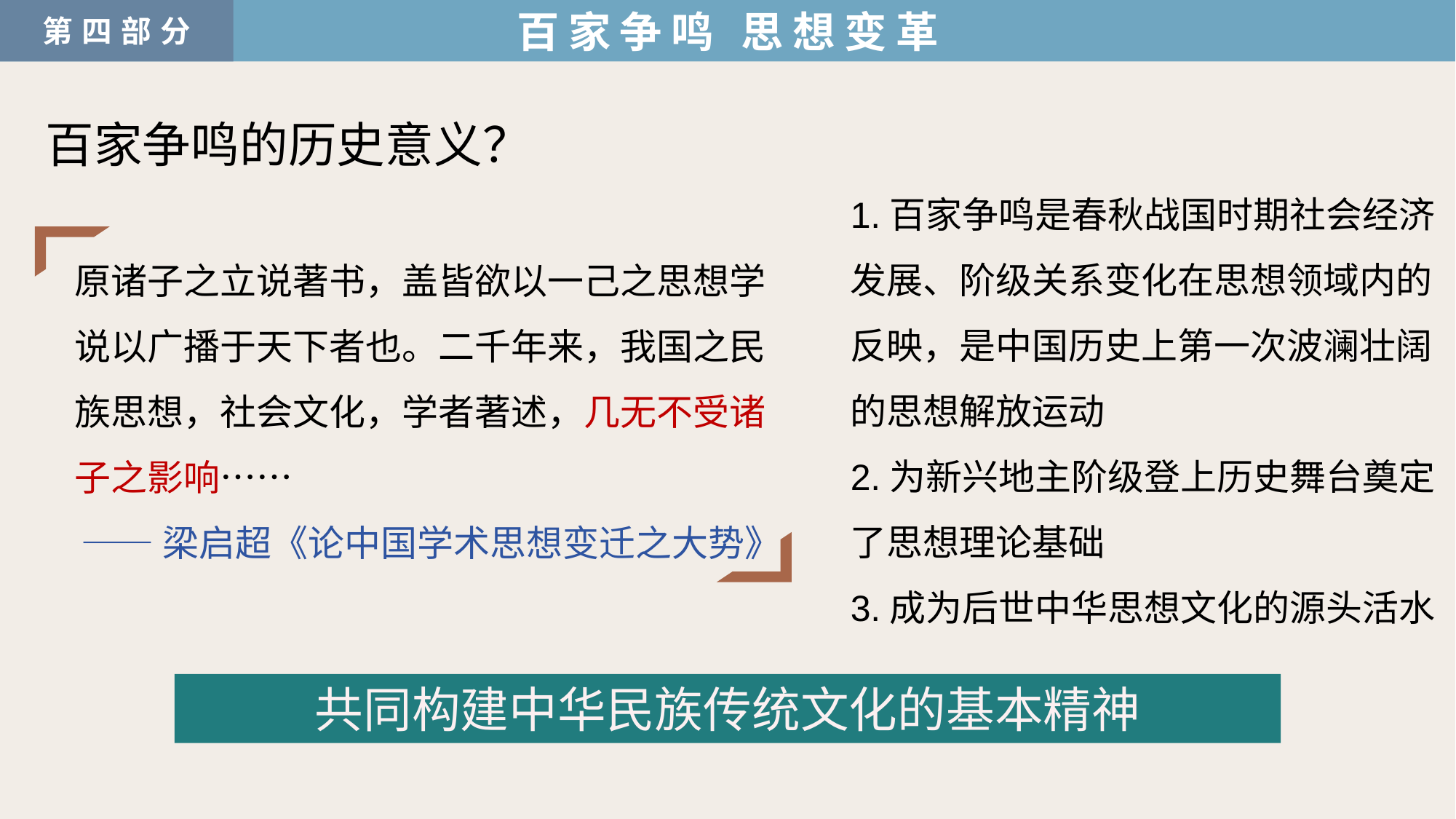

百家争鸣 思想变革
第四部分
百家争鸣的历史意义？
1.百家争鸣是春秋战国时期社会经济发展、阶级关系变化在思想领域内的反映，是中国历史上第一次波澜壮阔的思想解放运动
2.为新兴地主阶级登上历史舞台奠定了思想理论基础
3.成为后世中华思想文化的源头活水

原诸子之立说著书，盖皆欲以一己之思想学说以广播于天下者也。二千年来，我国之民族思想，社会文化，学者著述，几无不受诸子之影响……
——梁启超《论中国学术思想变迁之大势》

共同构建中华民族传统文化的基本精神